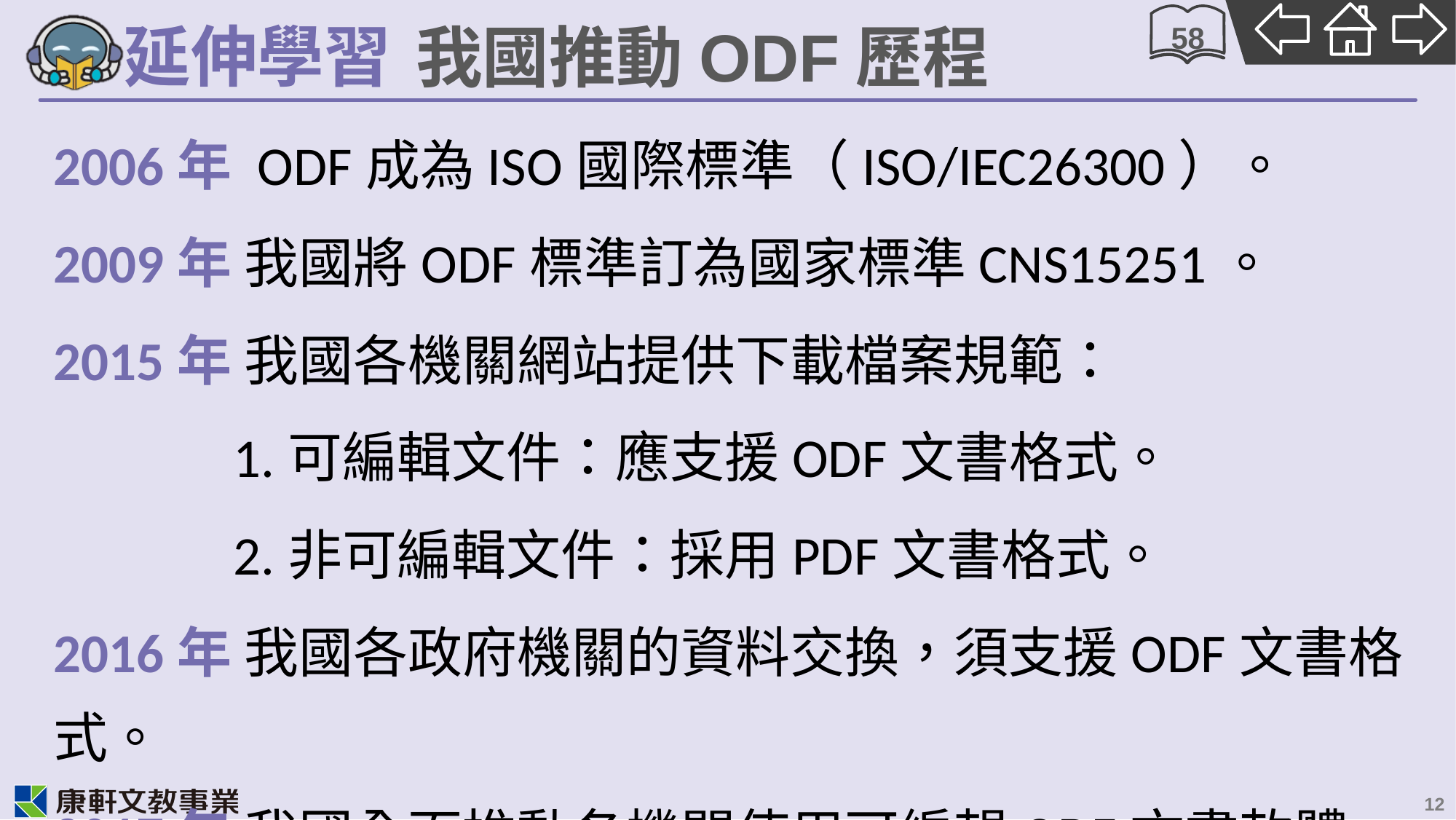

58
# 我國推動ODF歷程
2006年 ODF成為ISO國際標準（ISO/IEC26300）。
2009年 我國將ODF標準訂為國家標準CNS15251。
2015年 我國各機關網站提供下載檔案規範：
1.可編輯文件：應支援ODF文書格式。
2.非可編輯文件：採用PDF文書格式。
2016年 我國各政府機關的資料交換，須支援ODF文書格式。
2017年 我國全面推動各機關使用可編輯ODF文書軟體。
12